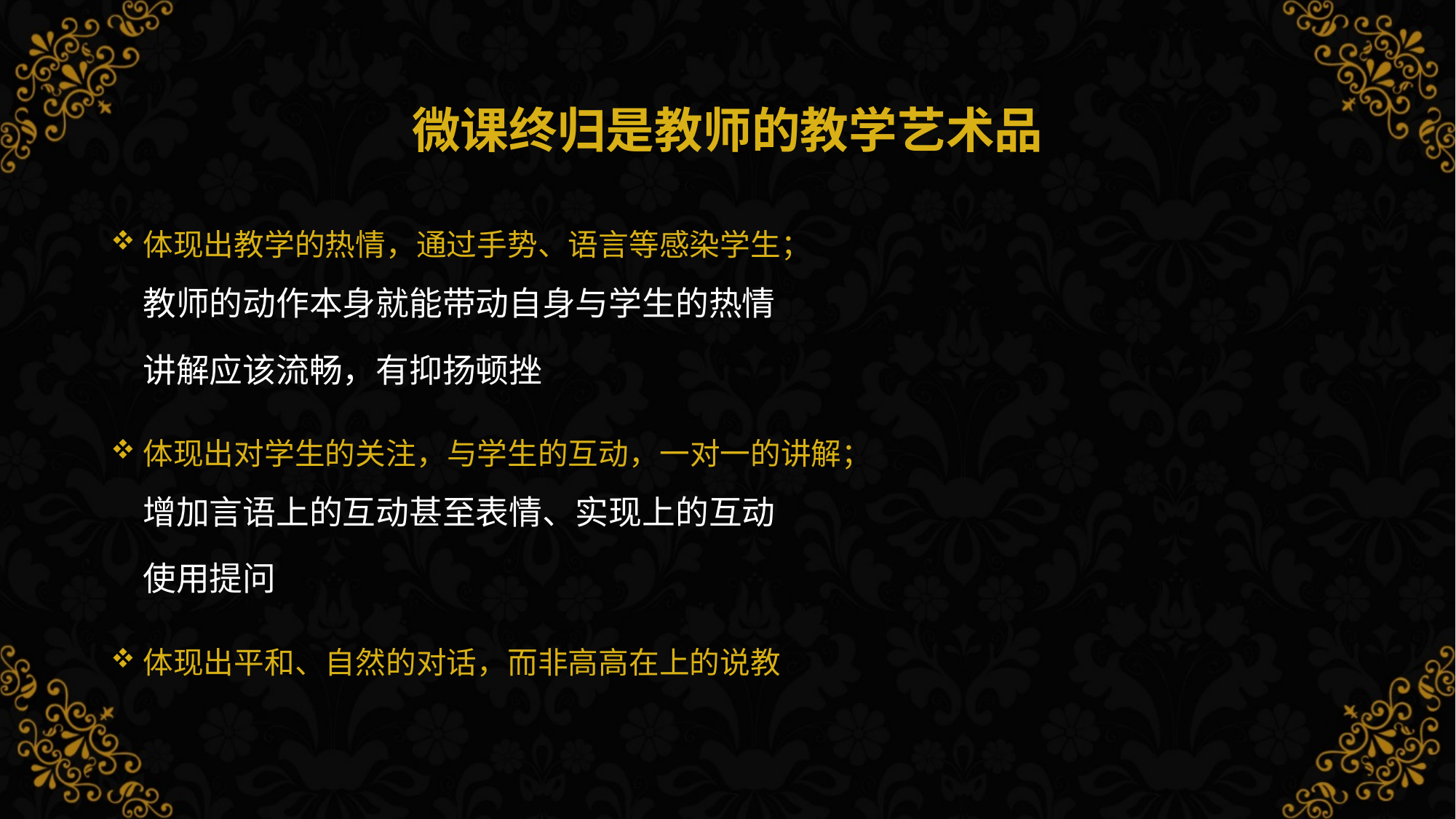

# 微课终归是教师的教学艺术品
体现出教学的热情，通过手势、语言等感染学生；
教师的动作本身就能带动自身与学生的热情
讲解应该流畅，有抑扬顿挫
体现出对学生的关注，与学生的互动，一对一的讲解；
增加言语上的互动甚至表情、实现上的互动
使用提问
体现出平和、自然的对话，而非高高在上的说教